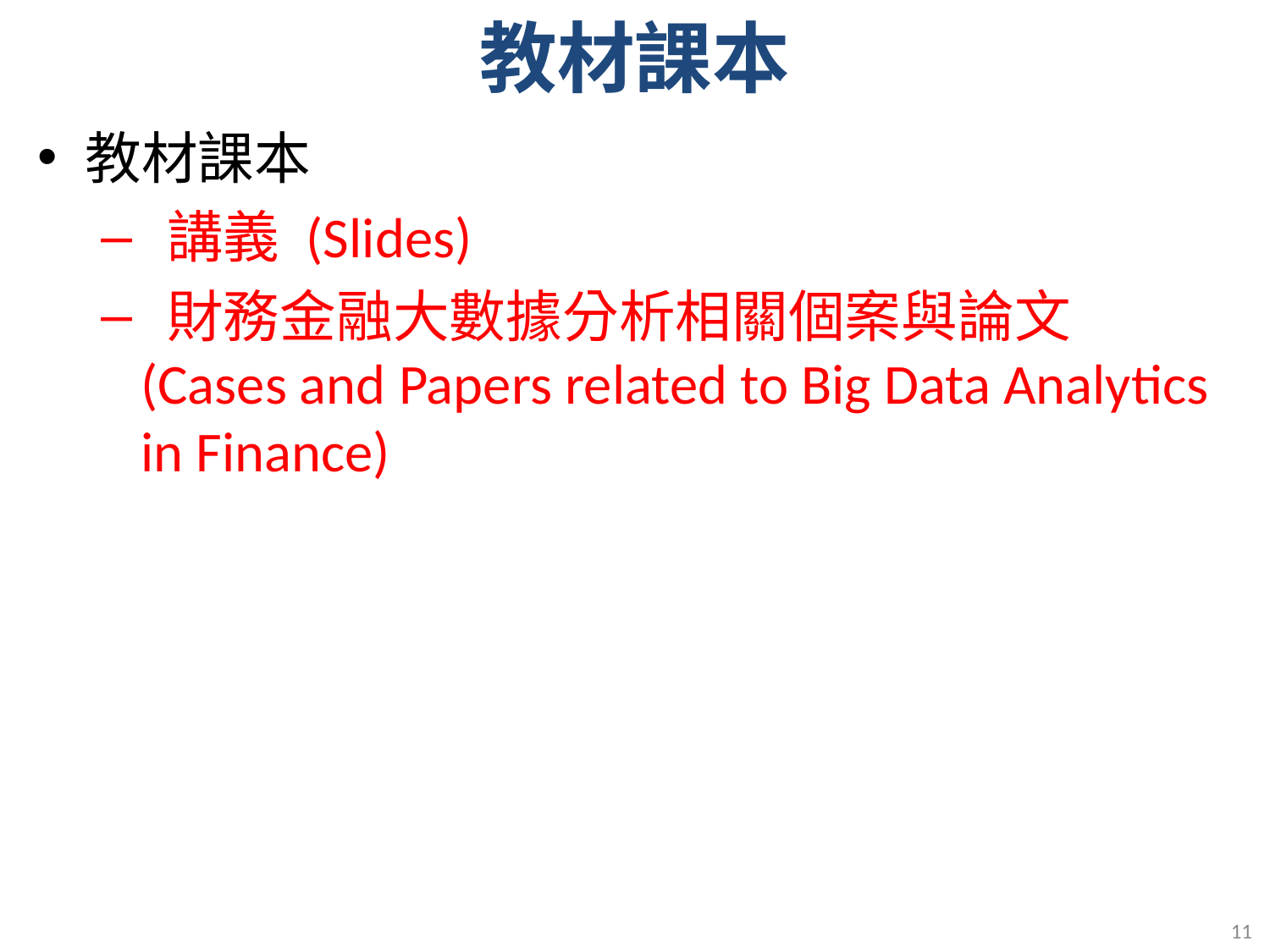

# 教材課本
教材課本
 講義 (Slides)
 財務金融大數據分析相關個案與論文
(Cases and Papers related to Big Data Analytics in Finance)
11